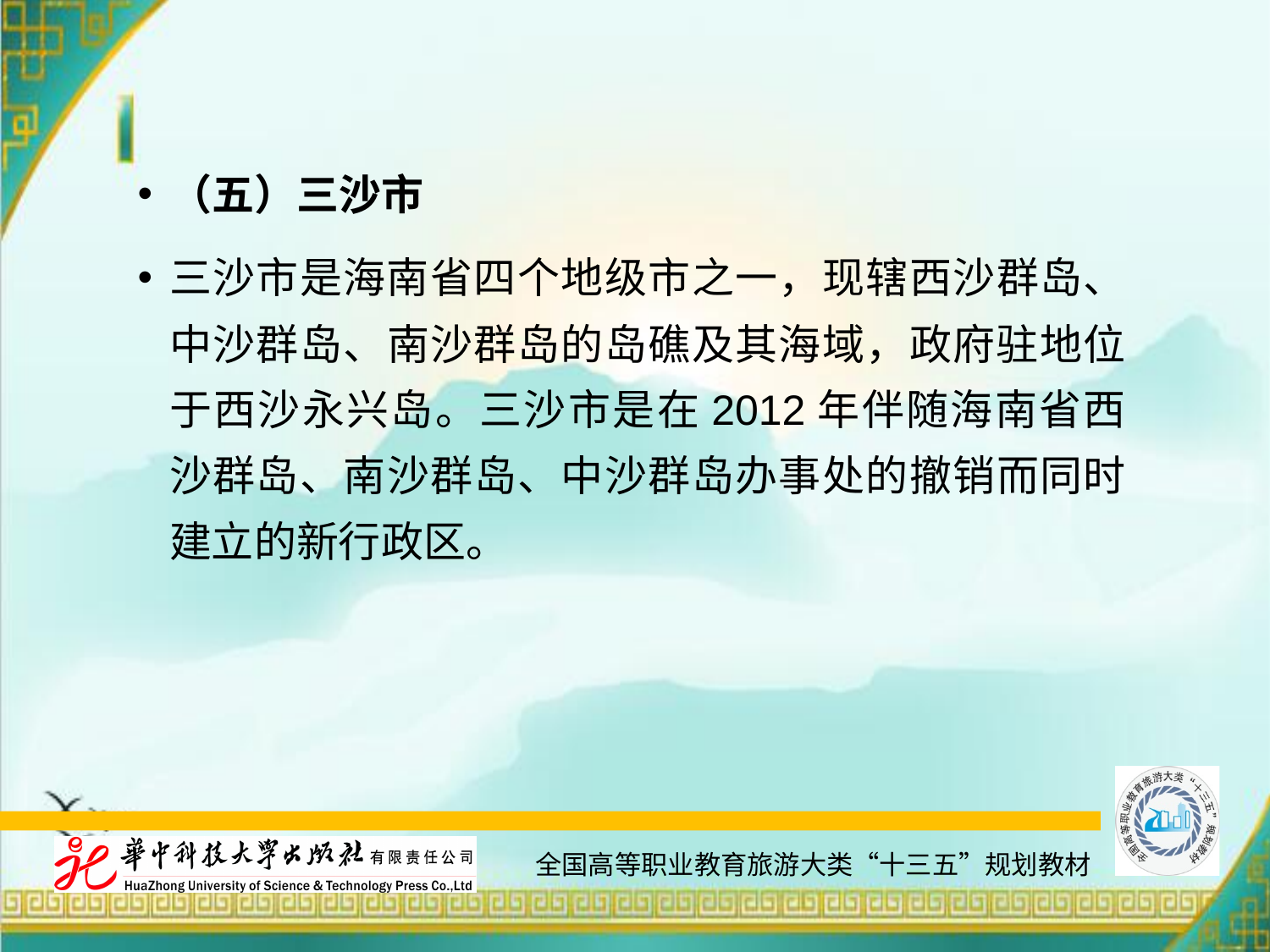

（五）三沙市
三沙市是海南省四个地级市之一，现辖西沙群岛、中沙群岛、南沙群岛的岛礁及其海域，政府驻地位于西沙永兴岛。三沙市是在2012年伴随海南省西沙群岛、南沙群岛、中沙群岛办事处的撤销而同时建立的新行政区。